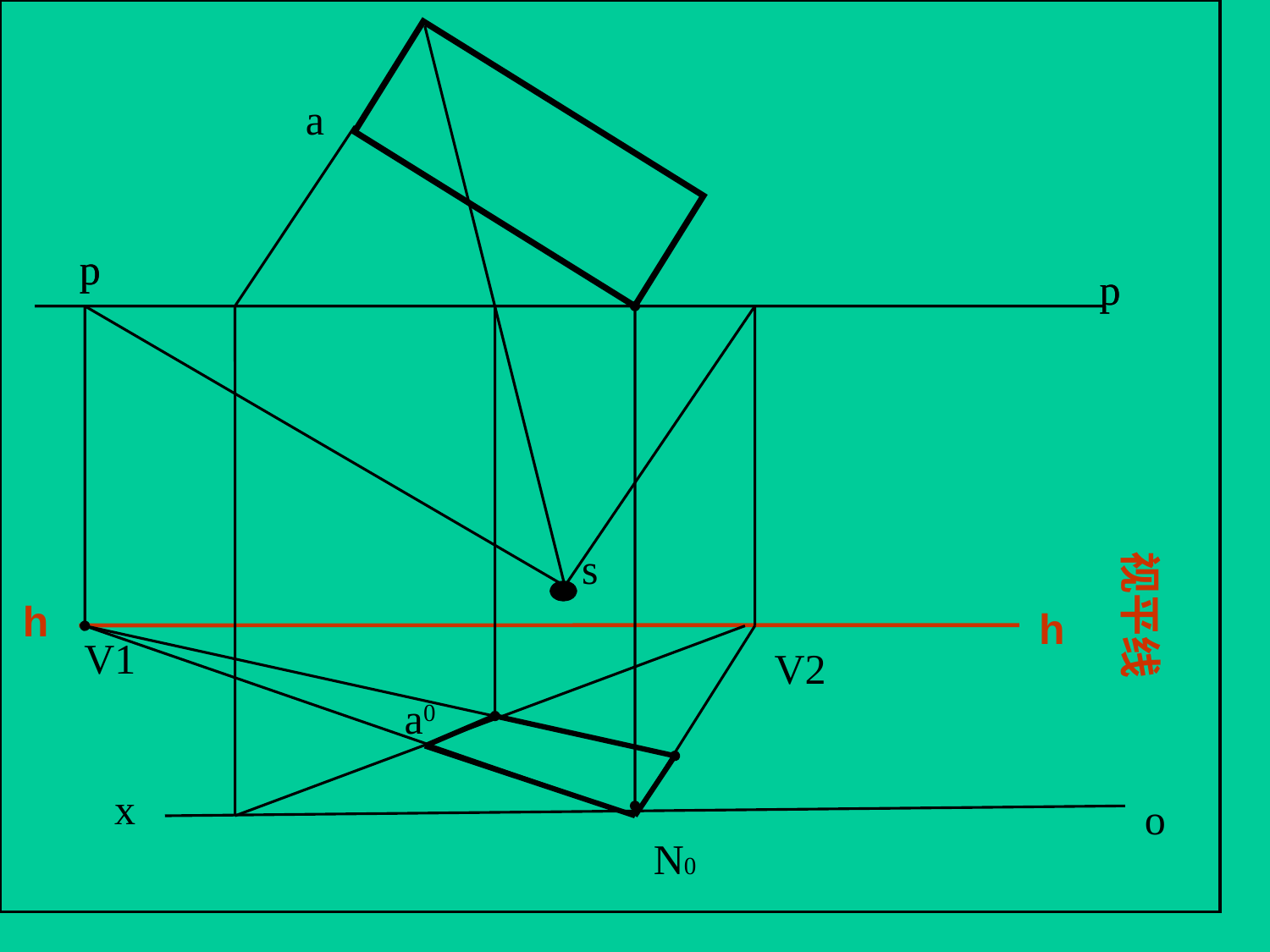

#
a

p
p
p
p

N0
s
视平线
h
h

V1
V2

a0

x
o